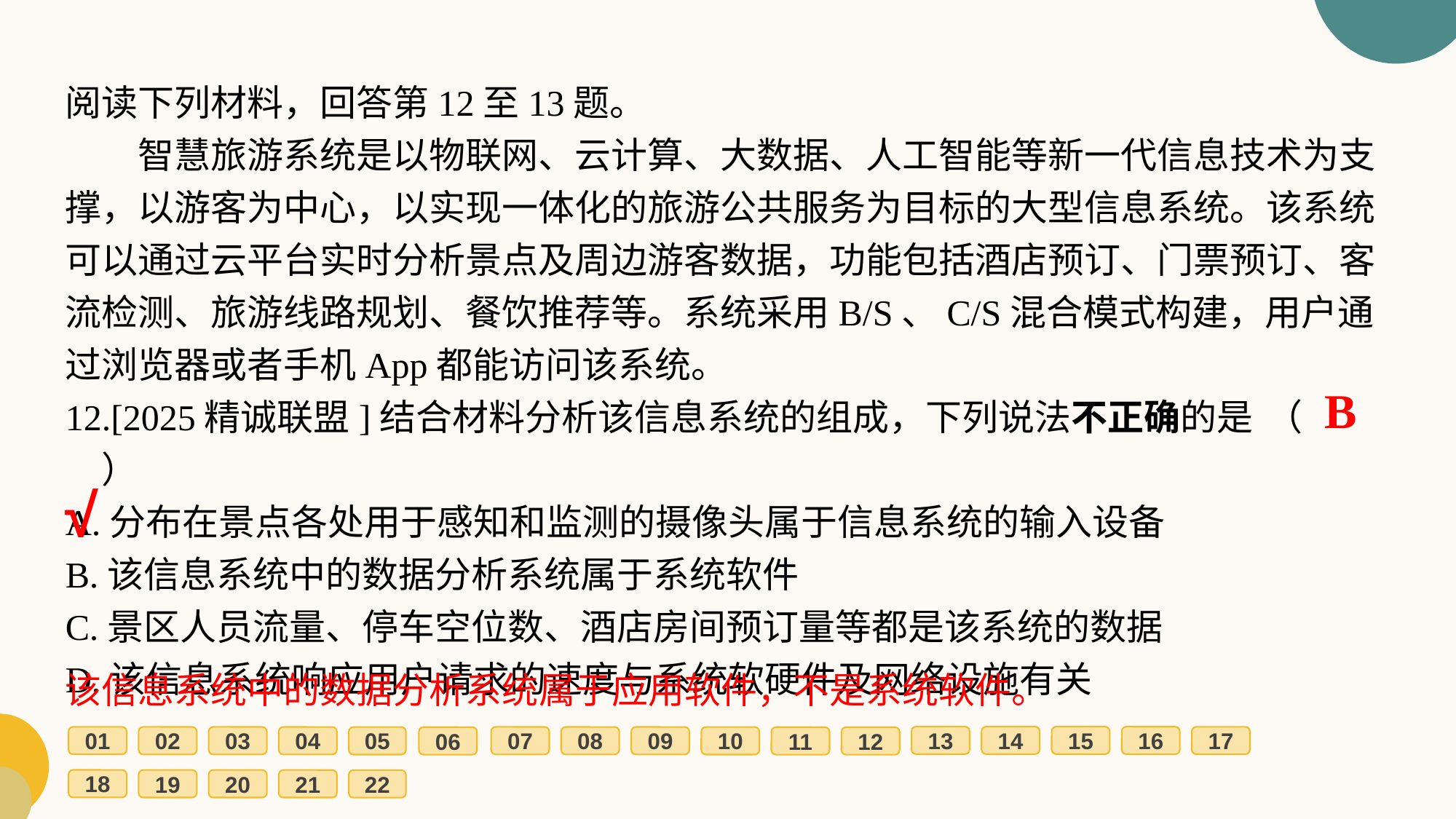

阅读下列材料，回答第12至13题。
　　智慧旅游系统是以物联网、云计算、大数据、人工智能等新一代信息技术为支撑，以游客为中心，以实现一体化的旅游公共服务为目标的大型信息系统。该系统可以通过云平台实时分析景点及周边游客数据，功能包括酒店预订、门票预订、客流检测、旅游线路规划、餐饮推荐等。系统采用B/S、C/S混合模式构建，用户通过浏览器或者手机App都能访问该系统。
12.[2025精诚联盟]结合材料分析该信息系统的组成，下列说法不正确的是	（　　）
A.分布在景点各处用于感知和监测的摄像头属于信息系统的输入设备
B.该信息系统中的数据分析系统属于系统软件
C.景区人员流量、停车空位数、酒店房间预订量等都是该系统的数据
D.该信息系统响应用户请求的速度与系统软硬件及网络设施有关
B
√
该信息系统中的数据分析系统属于应用软件，不是系统软件。